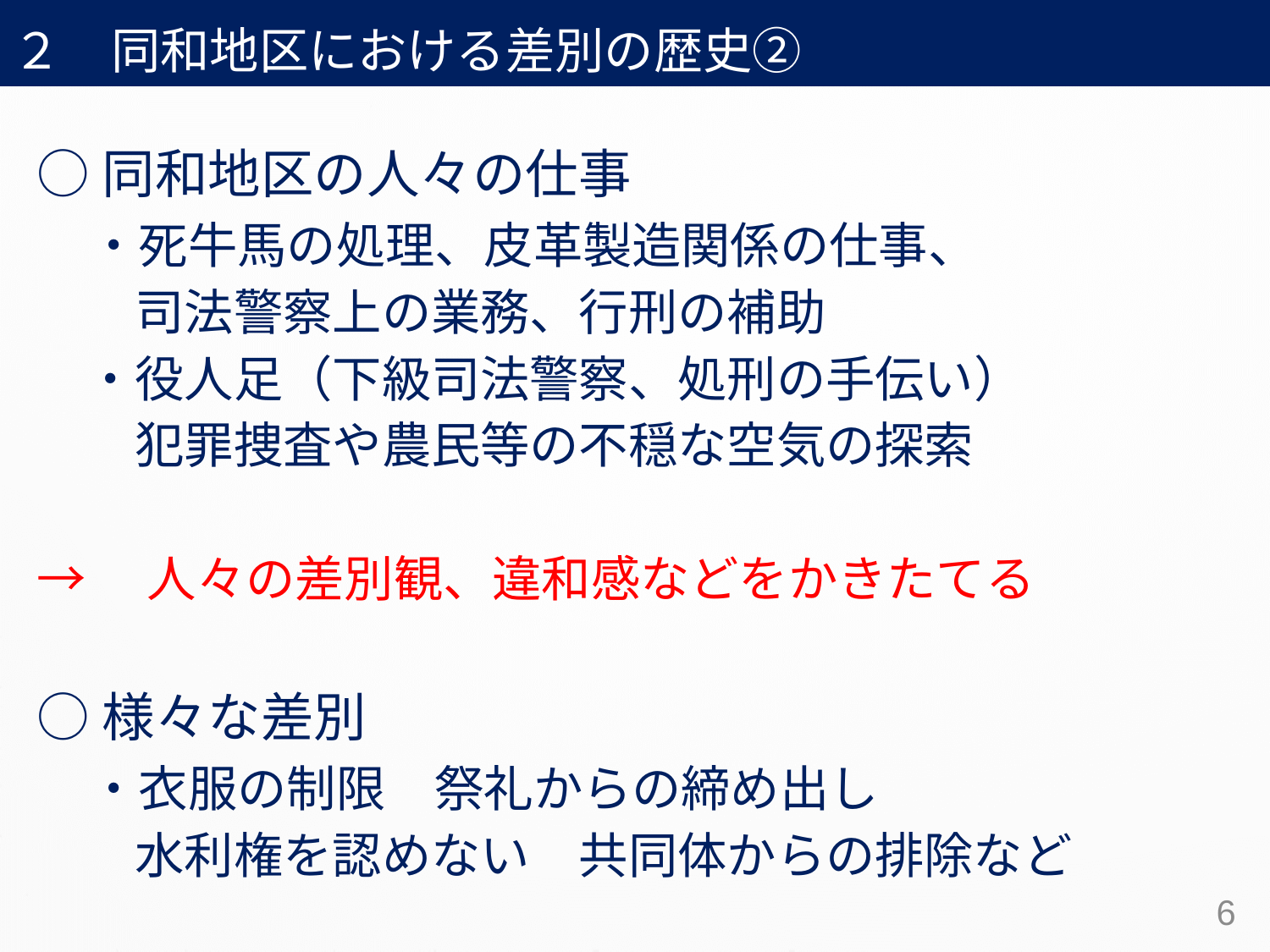

２　同和地区における差別の歴史②
○同和地区の人々の仕事
　・死牛馬の処理、皮革製造関係の仕事、
　　司法警察上の業務、行刑の補助
　・役人足（下級司法警察、処刑の手伝い）
　　犯罪捜査や農民等の不穏な空気の探索

→　人々の差別観、違和感などをかきたてる

○様々な差別
　・衣服の制限　祭礼からの締め出し
　　水利権を認めない　共同体からの排除など

6